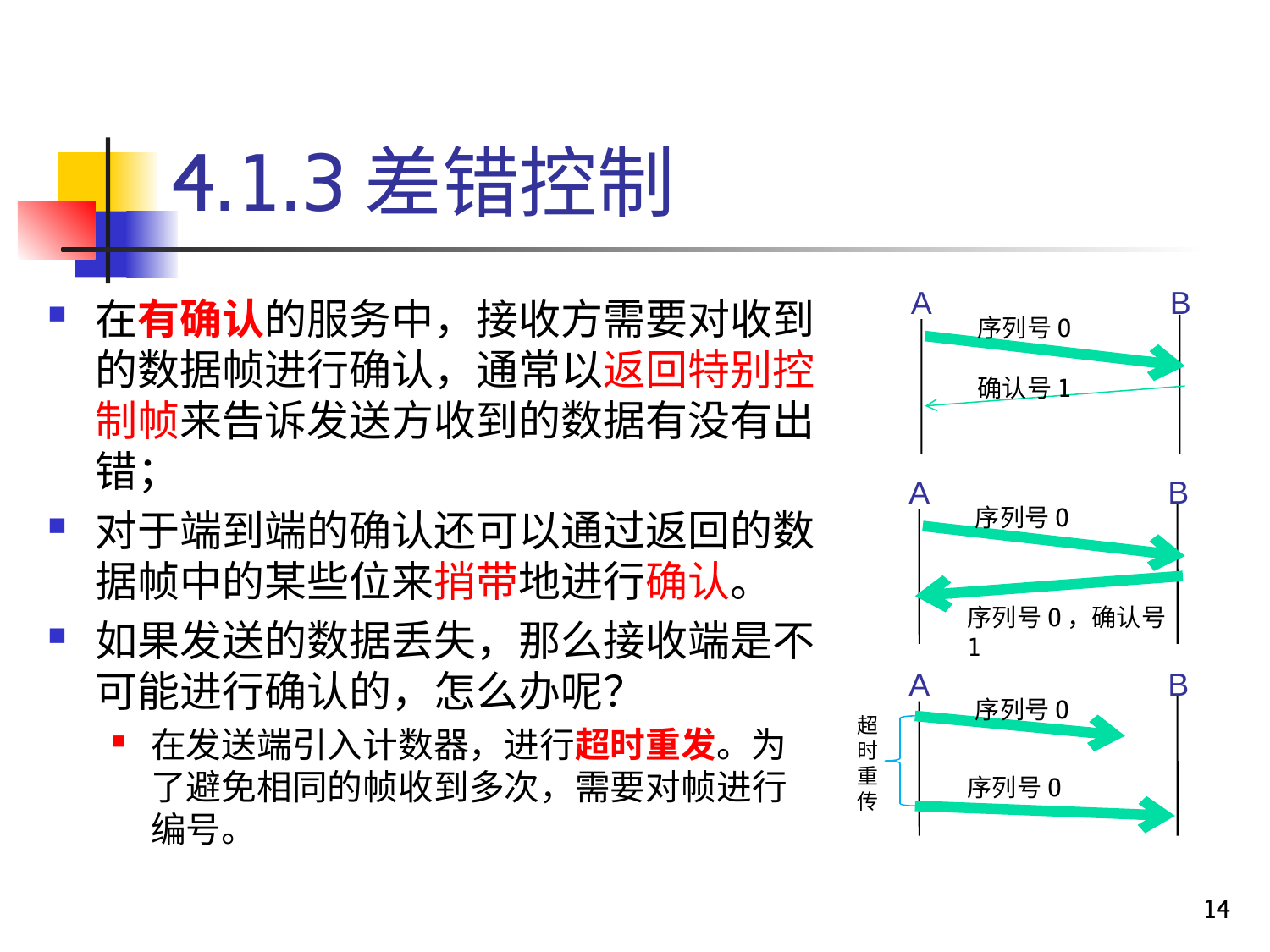

# 4.1.3差错控制
A
B
在有确认的服务中，接收方需要对收到的数据帧进行确认，通常以返回特别控制帧来告诉发送方收到的数据有没有出错；
对于端到端的确认还可以通过返回的数据帧中的某些位来捎带地进行确认。
如果发送的数据丢失，那么接收端是不可能进行确认的，怎么办呢？
在发送端引入计数器，进行超时重发。为了避免相同的帧收到多次，需要对帧进行编号。
序列号0

确认号1
A
B
序列号0

序列号0，确认号1
A
B
序列号0

超时重传

序列号0
14